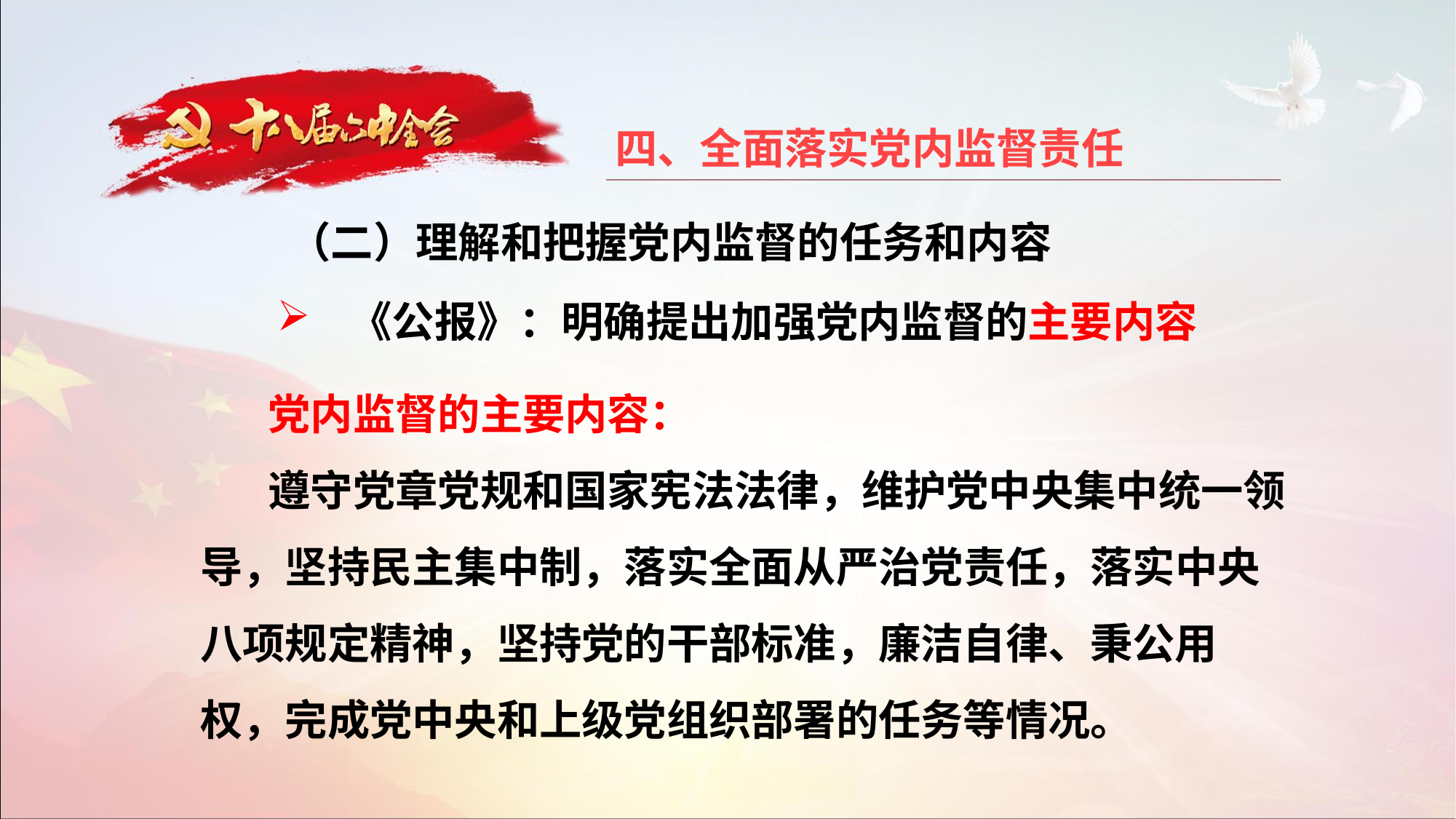

四、全面落实党内监督责任
（二）理解和把握党内监督的任务和内容
   《公报》：明确提出加强党内监督的主要内容

      党内监督的主要内容：
      遵守党章党规和国家宪法法律，维护党中央集中统一领导，坚持民主集中制，落实全面从严治党责任，落实中央八项规定精神，坚持党的干部标准，廉洁自律、秉公用权，完成党中央和上级党组织部署的任务等情况。